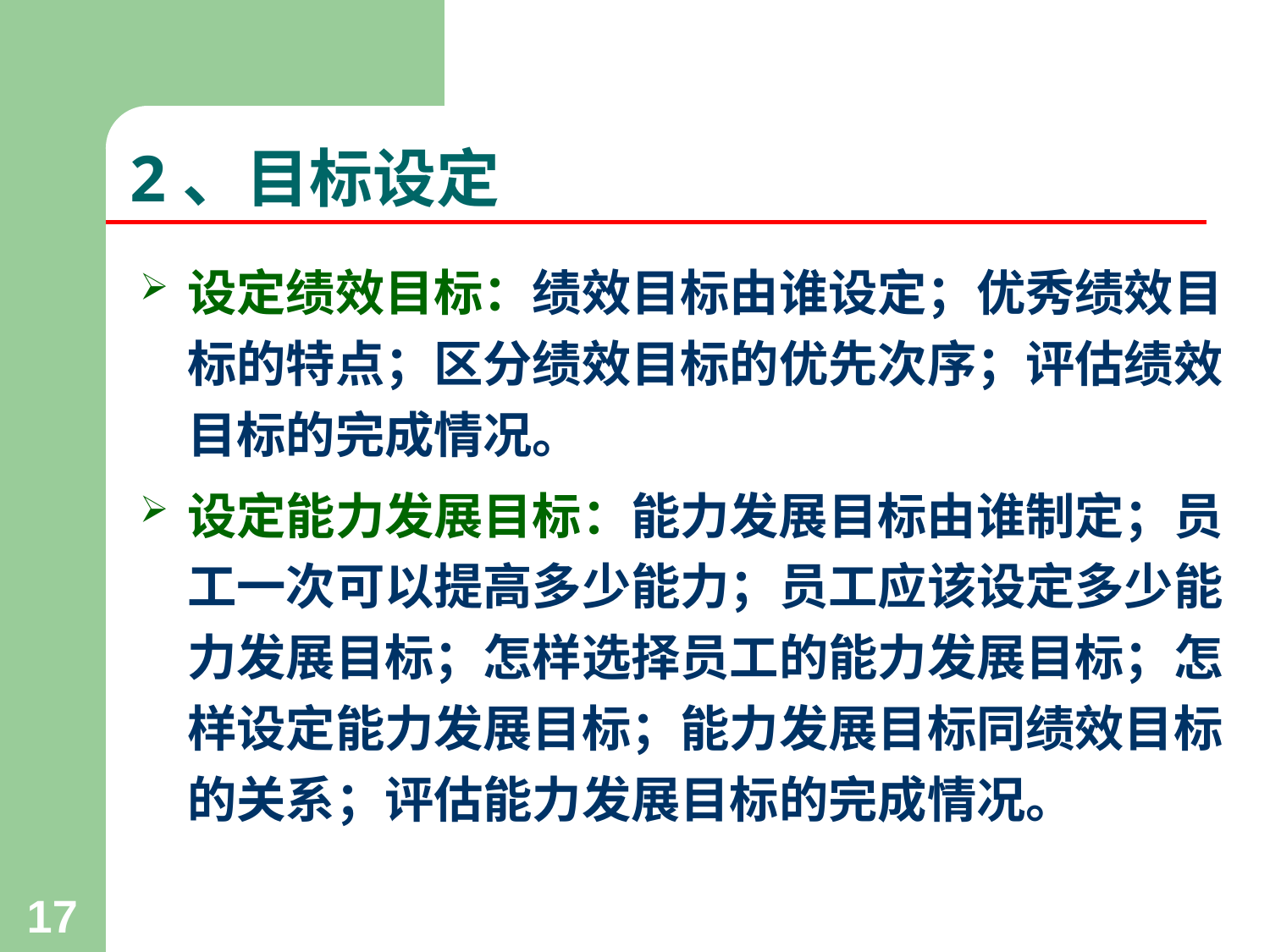

2、目标设定
设定绩效目标：绩效目标由谁设定；优秀绩效目标的特点；区分绩效目标的优先次序；评估绩效目标的完成情况。
设定能力发展目标：能力发展目标由谁制定；员工一次可以提高多少能力；员工应该设定多少能力发展目标；怎样选择员工的能力发展目标；怎样设定能力发展目标；能力发展目标同绩效目标的关系；评估能力发展目标的完成情况。

# 17